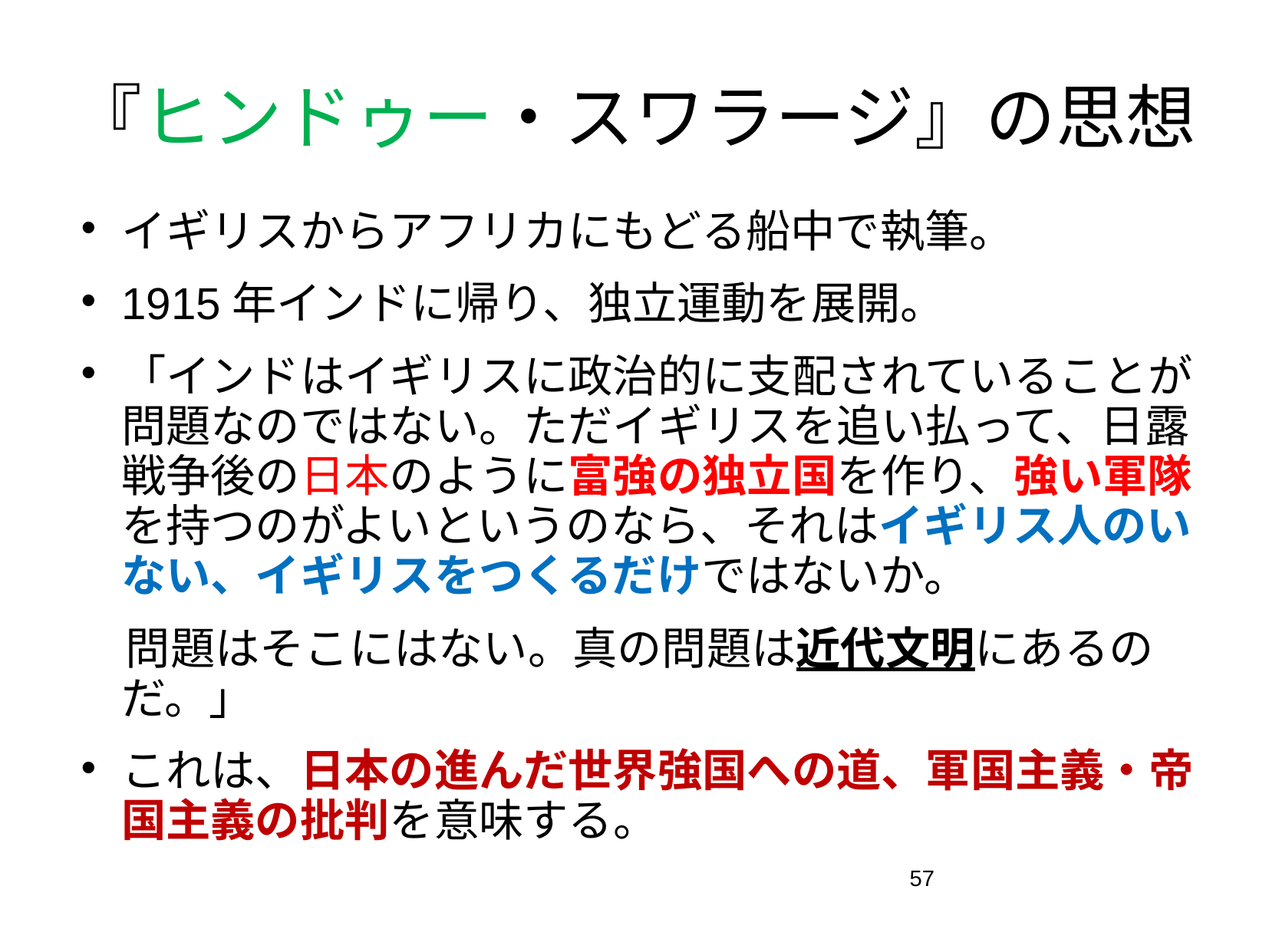

# 『ヒンドゥー・スワラージ』の思想
イギリスからアフリカにもどる船中で執筆。
1915年インドに帰り、独立運動を展開。
「インドはイギリスに政治的に支配されていることが問題なのではない。ただイギリスを追い払って、日露戦争後の日本のように富強の独立国を作り、強い軍隊を持つのがよいというのなら、それはイギリス人のいない、イギリスをつくるだけではないか。
　問題はそこにはない。真の問題は近代文明にあるのだ。」
これは、日本の進んだ世界強国への道、軍国主義・帝国主義の批判を意味する。
57